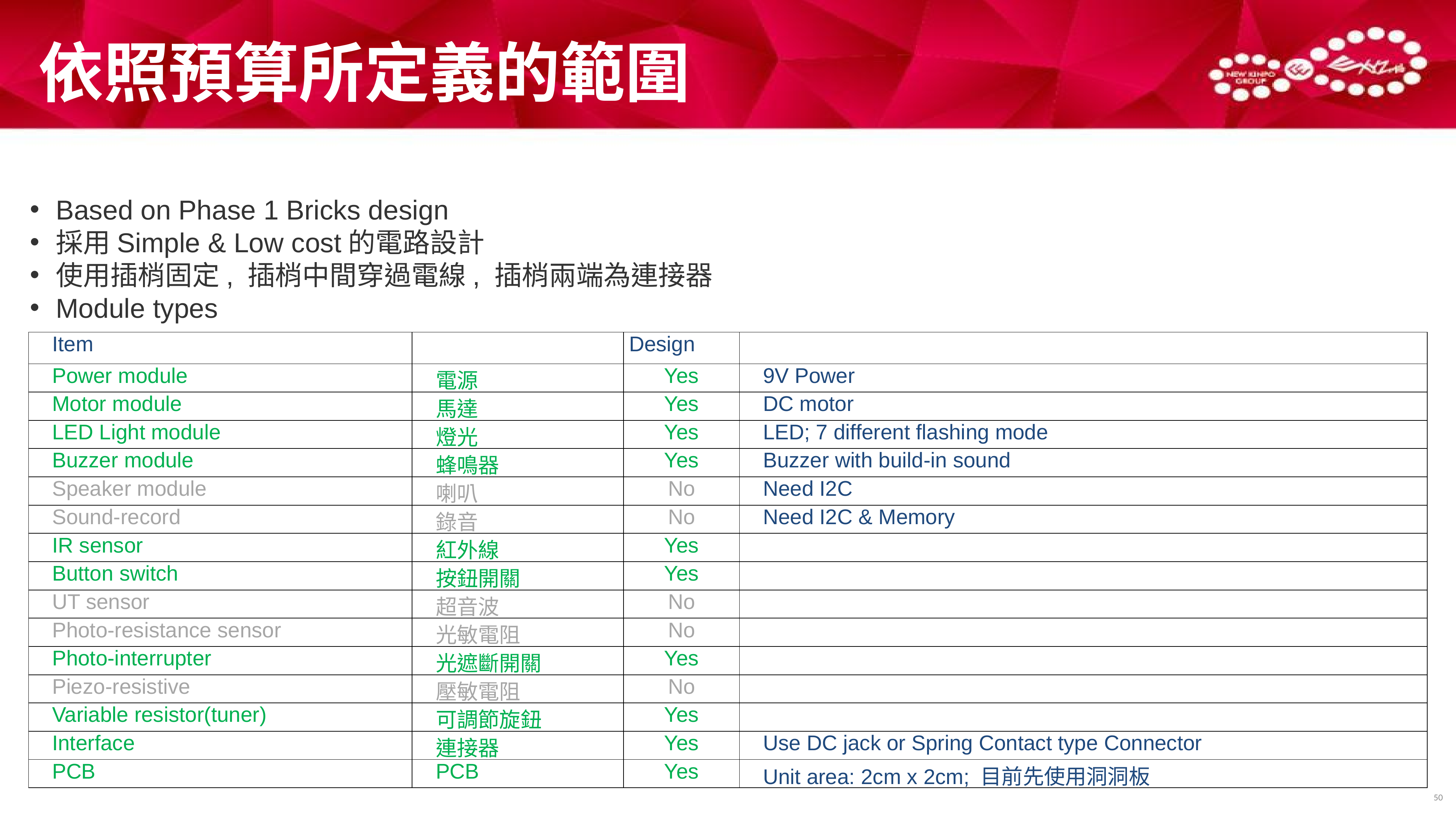

# 依照預算所定義的範圍
Based on Phase 1 Bricks design
採用Simple & Low cost的電路設計
使用插梢固定, 插梢中間穿過電線, 插梢兩端為連接器
Module types
| Item |  | Design |  |
| --- | --- | --- | --- |
| Power module | 電源 | Yes | 9V Power |
| Motor module | 馬達 | Yes | DC motor |
| LED Light module | 燈光 | Yes | LED; 7 different flashing mode |
| Buzzer module | 蜂鳴器 | Yes | Buzzer with build-in sound |
| Speaker module | 喇叭 | No | Need I2C |
| Sound-record | 錄音 | No | Need I2C & Memory |
| IR sensor | 紅外線 | Yes |  |
| Button switch | 按鈕開關 | Yes |  |
| UT sensor | 超音波 | No |  |
| Photo-resistance sensor | 光敏電阻 | No |  |
| Photo-interrupter | 光遮斷開關 | Yes |  |
| Piezo-resistive | 壓敏電阻 | No |  |
| Variable resistor(tuner) | 可調節旋鈕 | Yes |  |
| Interface | 連接器 | Yes | Use DC jack or Spring Contact type Connector |
| PCB | PCB | Yes | Unit area: 2cm x 2cm; 目前先使用洞洞板 |